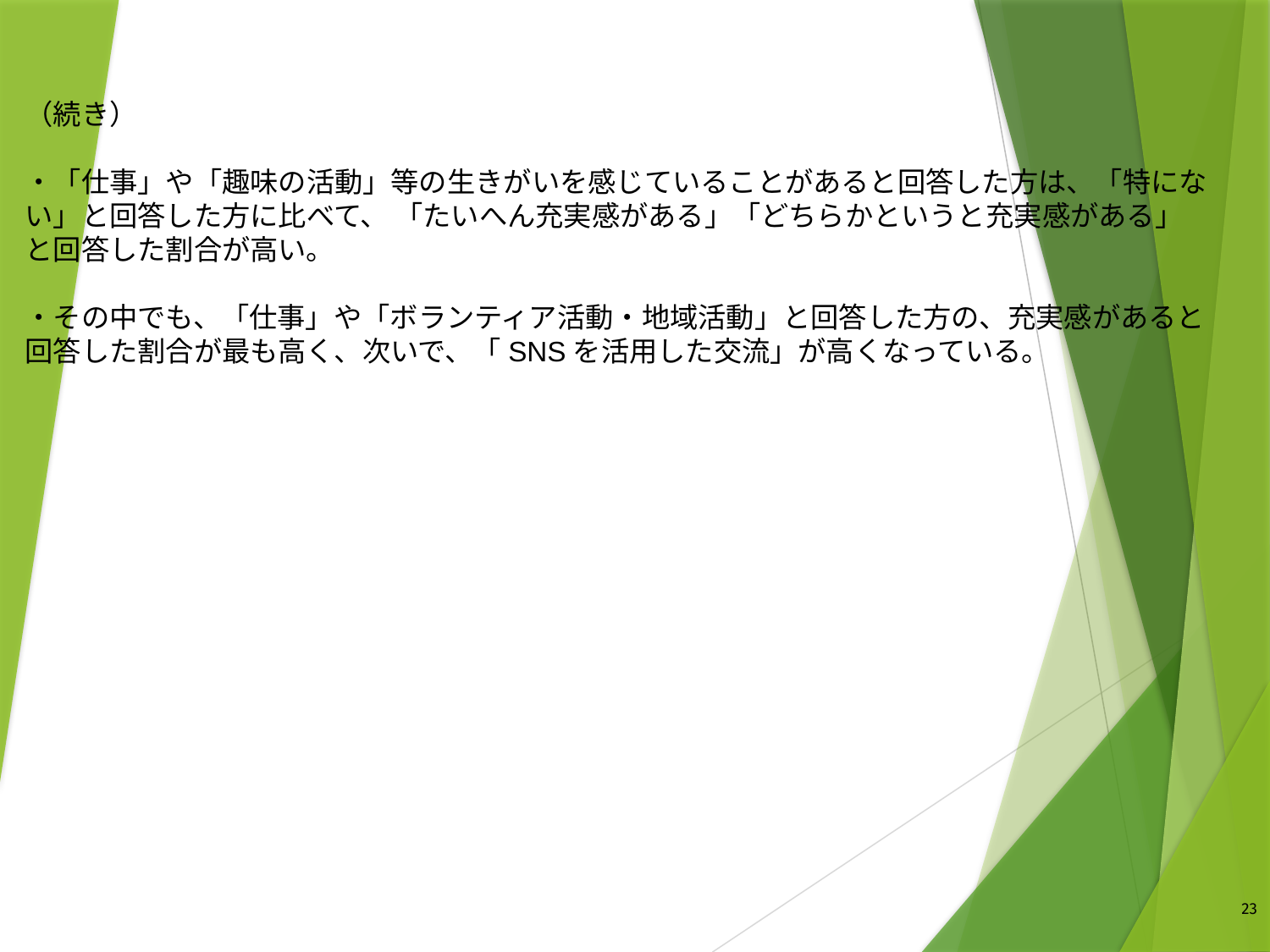

（続き）

・「仕事」や「趣味の活動」等の生きがいを感じていることがあると回答した方は、「特にない」と回答した方に比べて、 「たいへん充実感がある」「どちらかというと充実感がある」と回答した割合が高い。

・その中でも、「仕事」や「ボランティア活動・地域活動」と回答した方の、充実感があると回答した割合が最も高く、次いで、「SNSを活用した交流」が高くなっている。
23